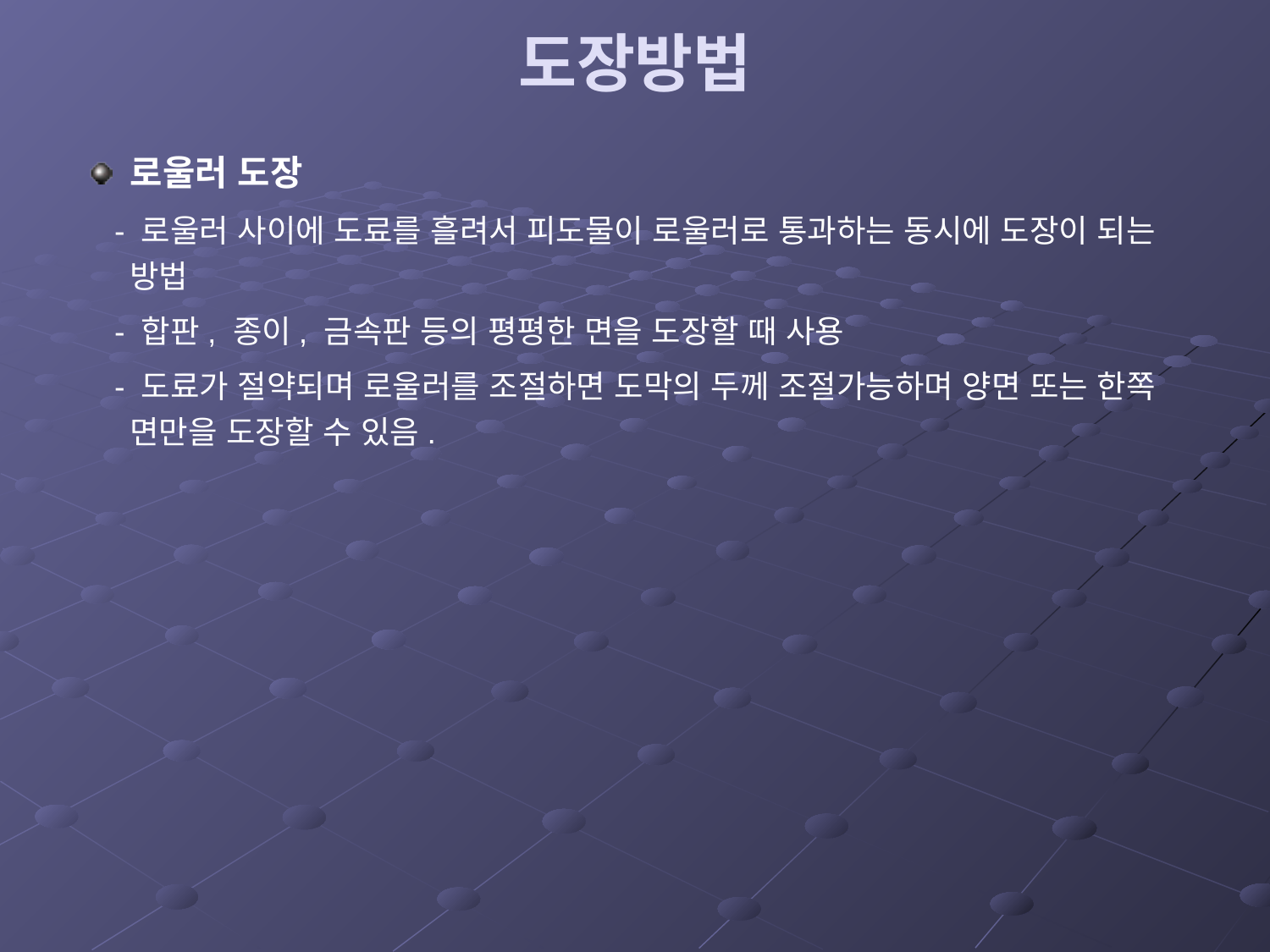

# 도장방법
로울러 도장
   - 로울러 사이에 도료를 흘려서 피도물이 로울러로 통과하는 동시에 도장이 되는 방법
   - 합판, 종이, 금속판 등의 평평한 면을 도장할 때 사용
   - 도료가 절약되며 로울러를 조절하면 도막의 두께 조절가능하며 양면 또는 한쪽 면만을 도장할 수 있음.